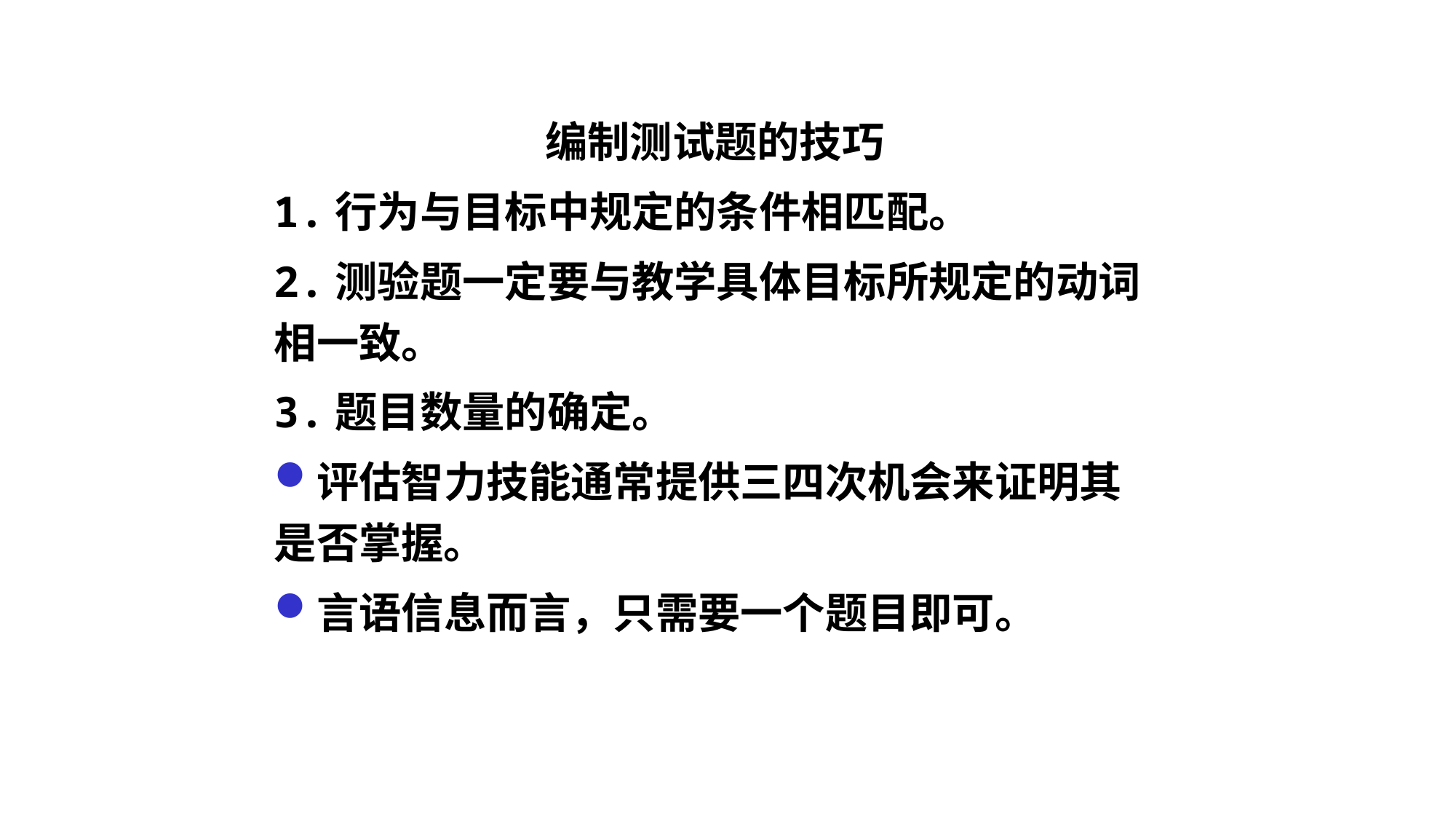

编制测试题的技巧
1.行为与目标中规定的条件相匹配。
2.测验题一定要与教学具体目标所规定的动词相一致。
3.题目数量的确定。
评估智力技能通常提供三四次机会来证明其是否掌握。
言语信息而言，只需要一个题目即可。